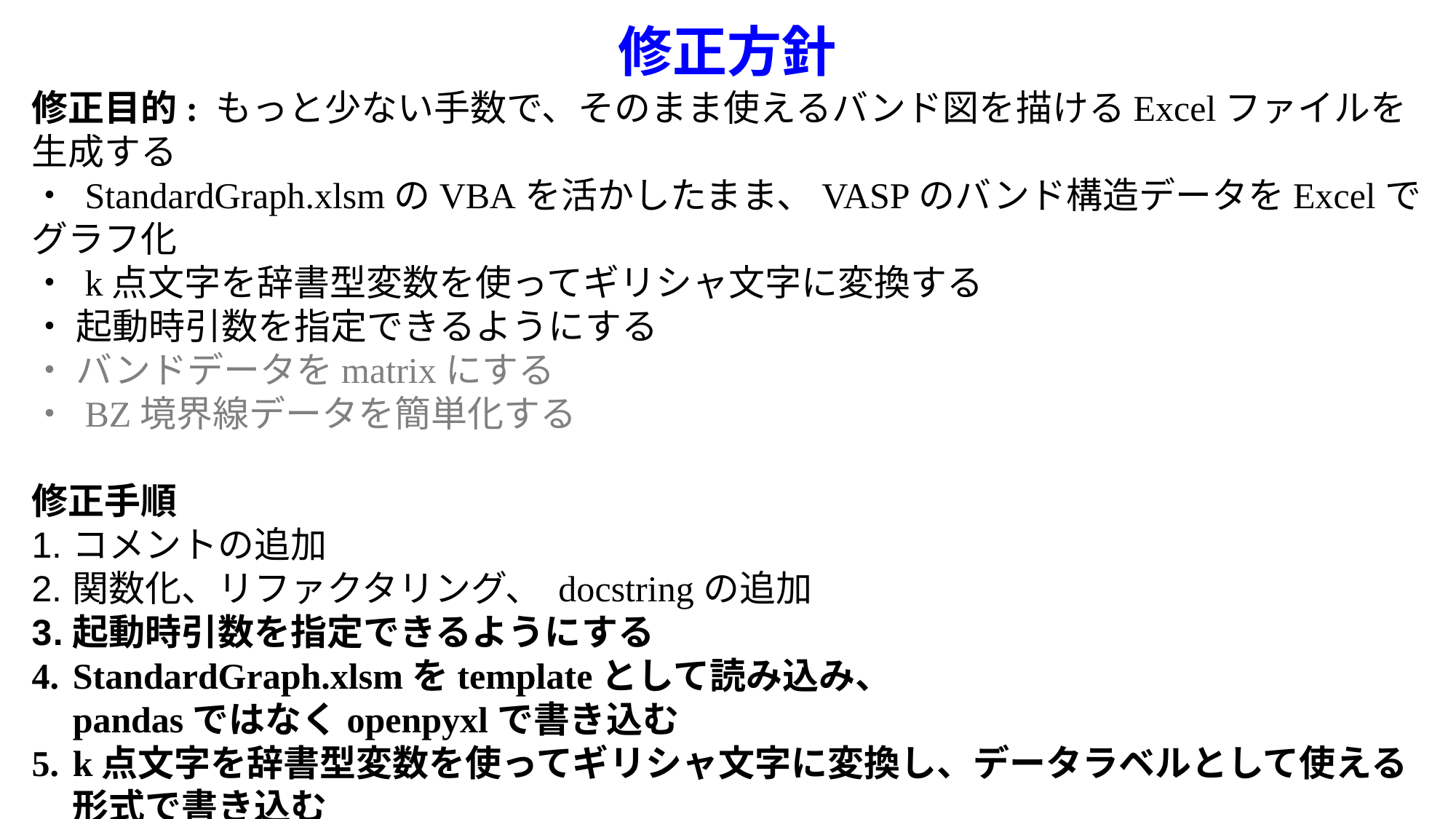

# 修正方針
修正目的: もっと少ない手数で、そのまま使えるバンド図を描けるExcelファイルを生成する
・ StandardGraph.xlsmのVBAを活かしたまま、VASPのバンド構造データをExcelでグラフ化
・ k点文字を辞書型変数を使ってギリシャ文字に変換する
・ 起動時引数を指定できるようにする
・ バンドデータをmatrixにする
・ BZ境界線データを簡単化する

修正手順
コメントの追加
関数化、リファクタリング、 docstringの追加
起動時引数を指定できるようにする
StandardGraph.xlsmをtemplateとして読み込み、
pandasではなくopenpyxlで書き込む
k点文字を辞書型変数を使ってギリシャ文字に変換し、データラベルとして使える形式で書き込む
BZ境界線データを簡単化する
バンドデータをmatrixにする